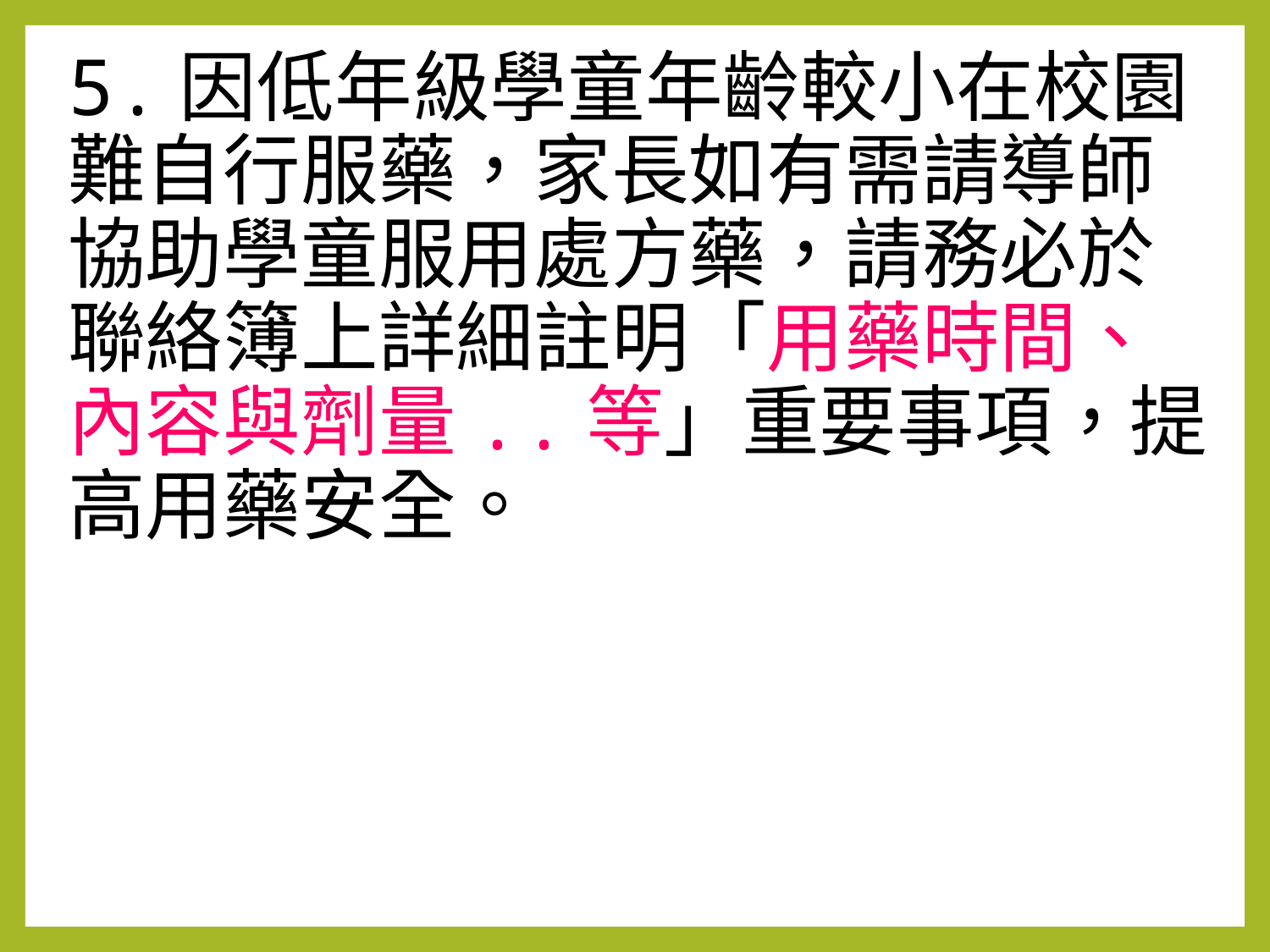

5.因低年級學童年齡較小在校園難自行服藥，家長如有需請導師協助學童服用處方藥，請務必於聯絡簿上詳細註明「用藥時間、內容與劑量..等」重要事項，提高用藥安全。